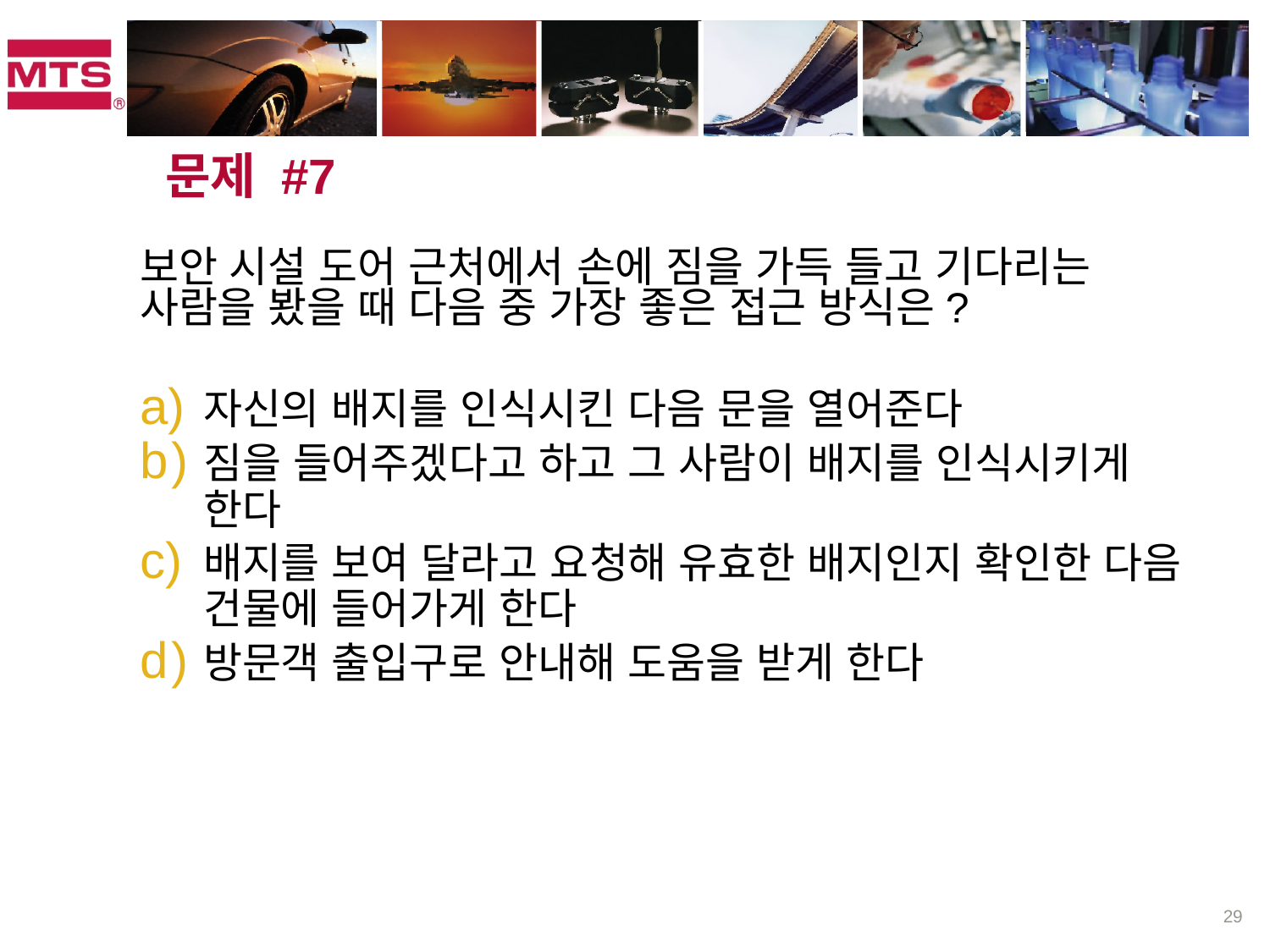

# 문제 #7
보안 시설 도어 근처에서 손에 짐을 가득 들고 기다리는 사람을 봤을 때 다음 중 가장 좋은 접근 방식은?

자신의 배지를 인식시킨 다음 문을 열어준다
짐을 들어주겠다고 하고 그 사람이 배지를 인식시키게 한다
배지를 보여 달라고 요청해 유효한 배지인지 확인한 다음 건물에 들어가게 한다
방문객 출입구로 안내해 도움을 받게 한다

29